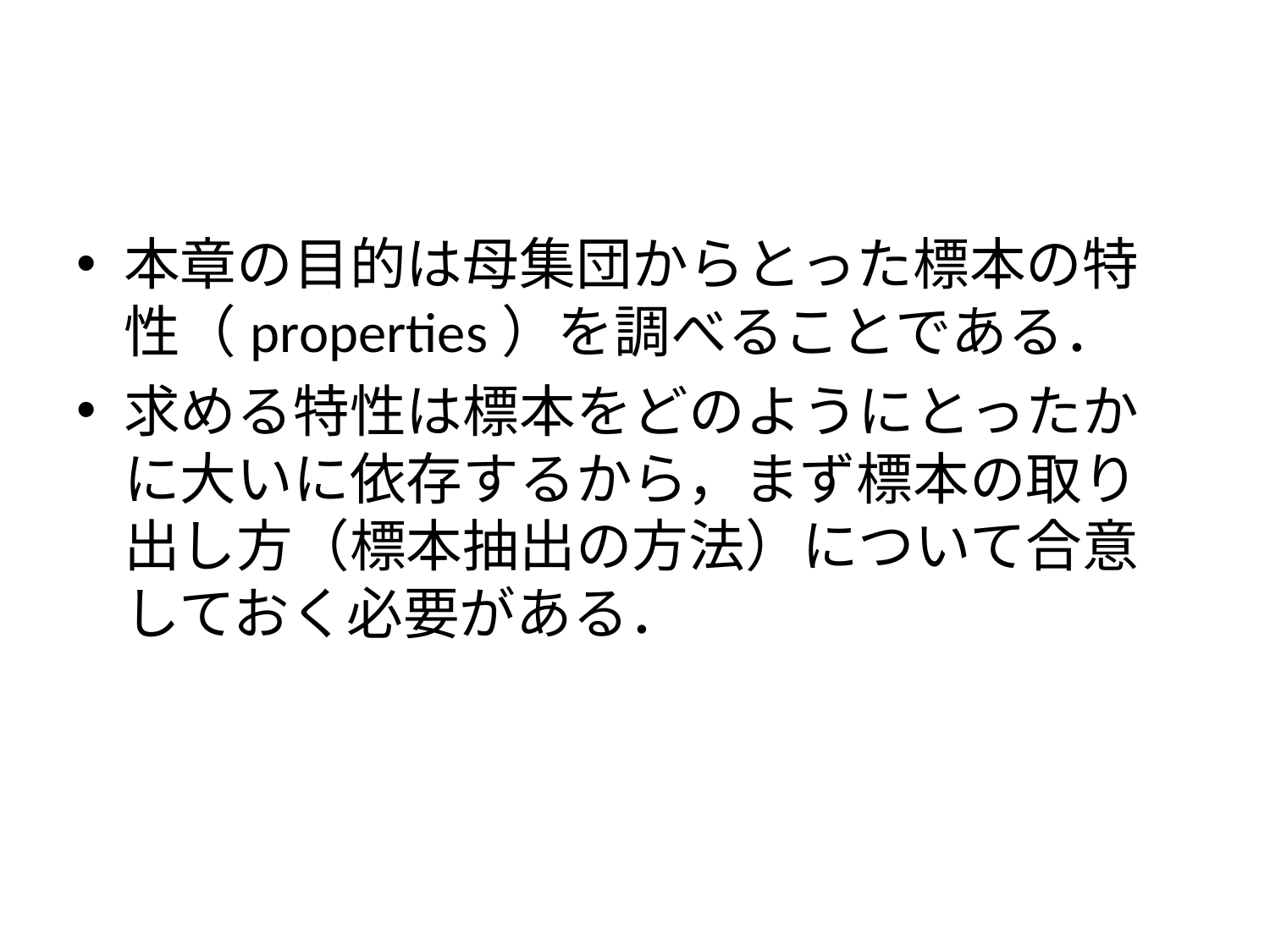

#
本章の目的は母集団からとった標本の特性（properties）を調べることである．
求める特性は標本をどのようにとったかに大いに依存するから，まず標本の取り出し方（標本抽出の方法）について合意しておく必要がある．